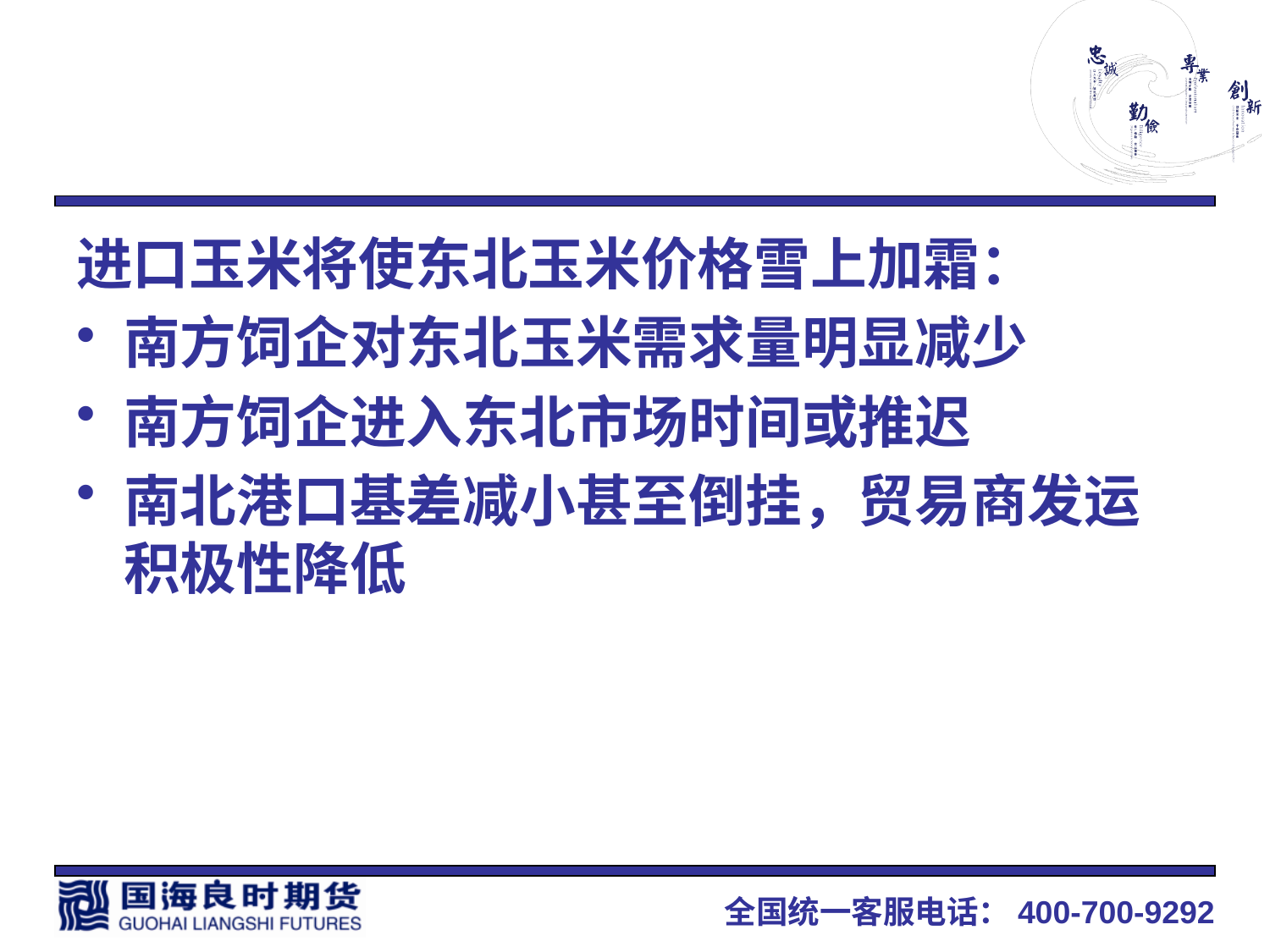

#
进口玉米将使东北玉米价格雪上加霜：
南方饲企对东北玉米需求量明显减少
南方饲企进入东北市场时间或推迟
南北港口基差减小甚至倒挂，贸易商发运积极性降低